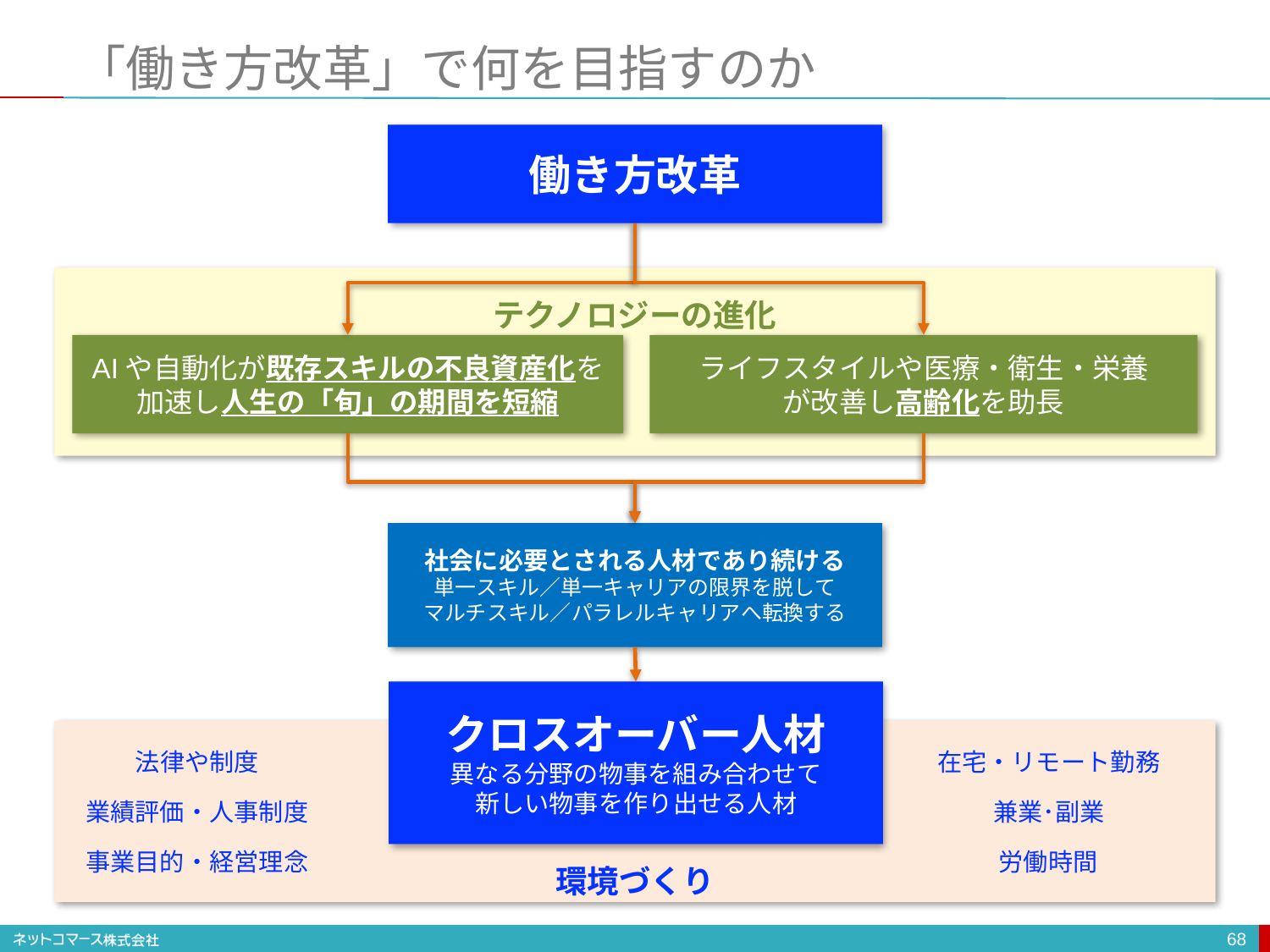

# 「働き方改革」で何を目指すのか
働き方改革

テクノロジーの進化
AIや自動化が既存スキルの不良資産化を加速し人生の「旬」の期間を短縮
ライフスタイルや医療・衛生・栄養
が改善し高齢化を助長
社会に必要とされる人材であり続ける
単一スキル／単一キャリアの限界を脱して
マルチスキル／パラレルキャリアへ転換する
クロスオーバー人材
異なる分野の物事を組み合わせて
新しい物事を作り出せる人材

在宅・リモート勤務
法律や制度
業績評価・人事制度
兼業･副業
事業目的・経営理念
労働時間
環境づくり
68